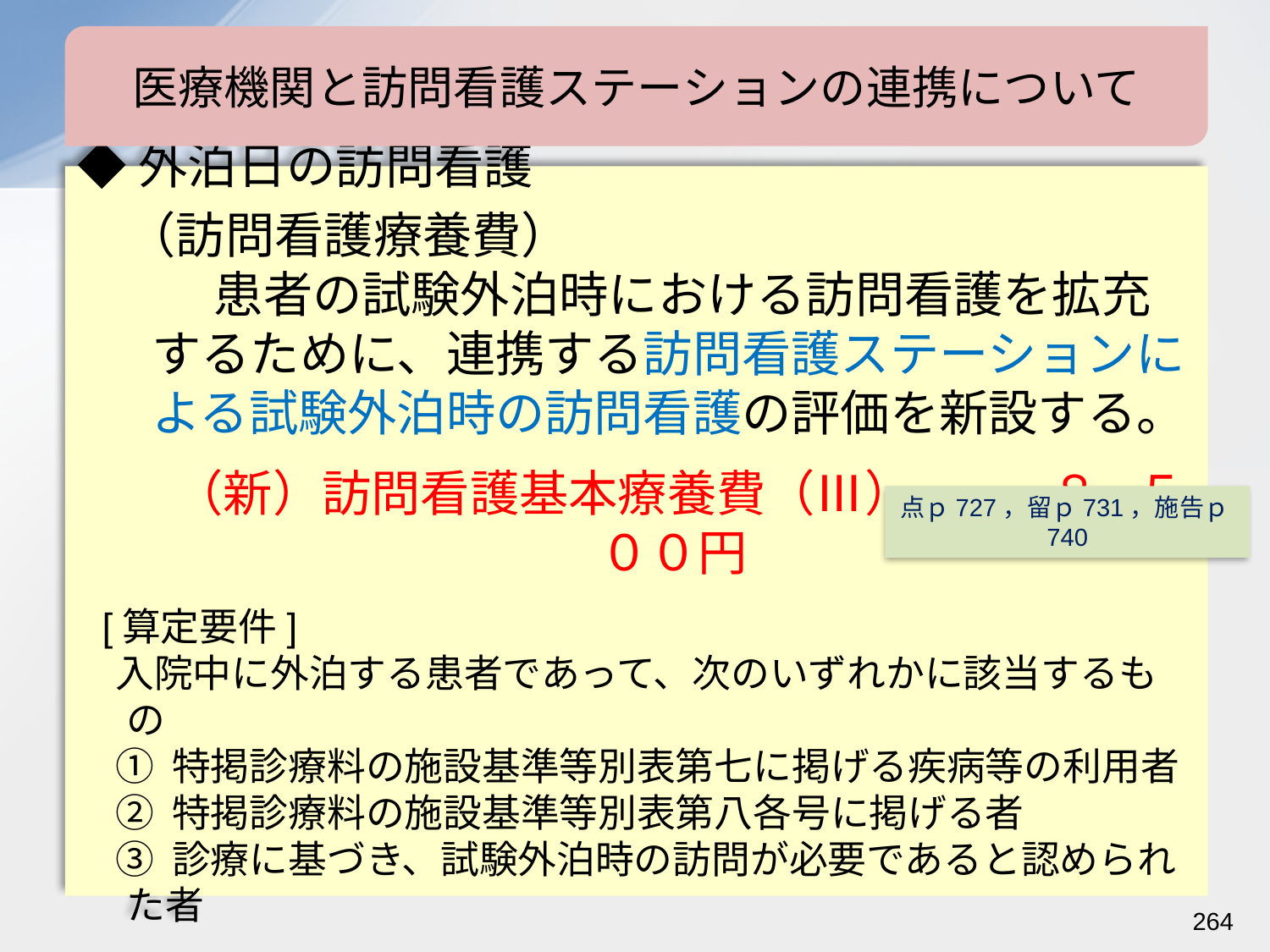

医療機関と訪問看護ステーションの連携について
◆外泊日の訪問看護
（訪問看護療養費）
　患者の試験外泊時における訪問看護を拡充するために、連携する訪問看護ステーションによる試験外泊時の訪問看護の評価を新設する。
（新）訪問看護基本療養費（Ⅲ） 	８,５００円
[算定要件]
入院中に外泊する患者であって、次のいずれかに該当するもの
① 特掲診療料の施設基準等別表第七に掲げる疾病等の利用者
② 特掲診療料の施設基準等別表第八各号に掲げる者
③ 診療に基づき、試験外泊時の訪問が必要であると認められた者
点ｐ727，留ｐ731，施告ｐ740
264